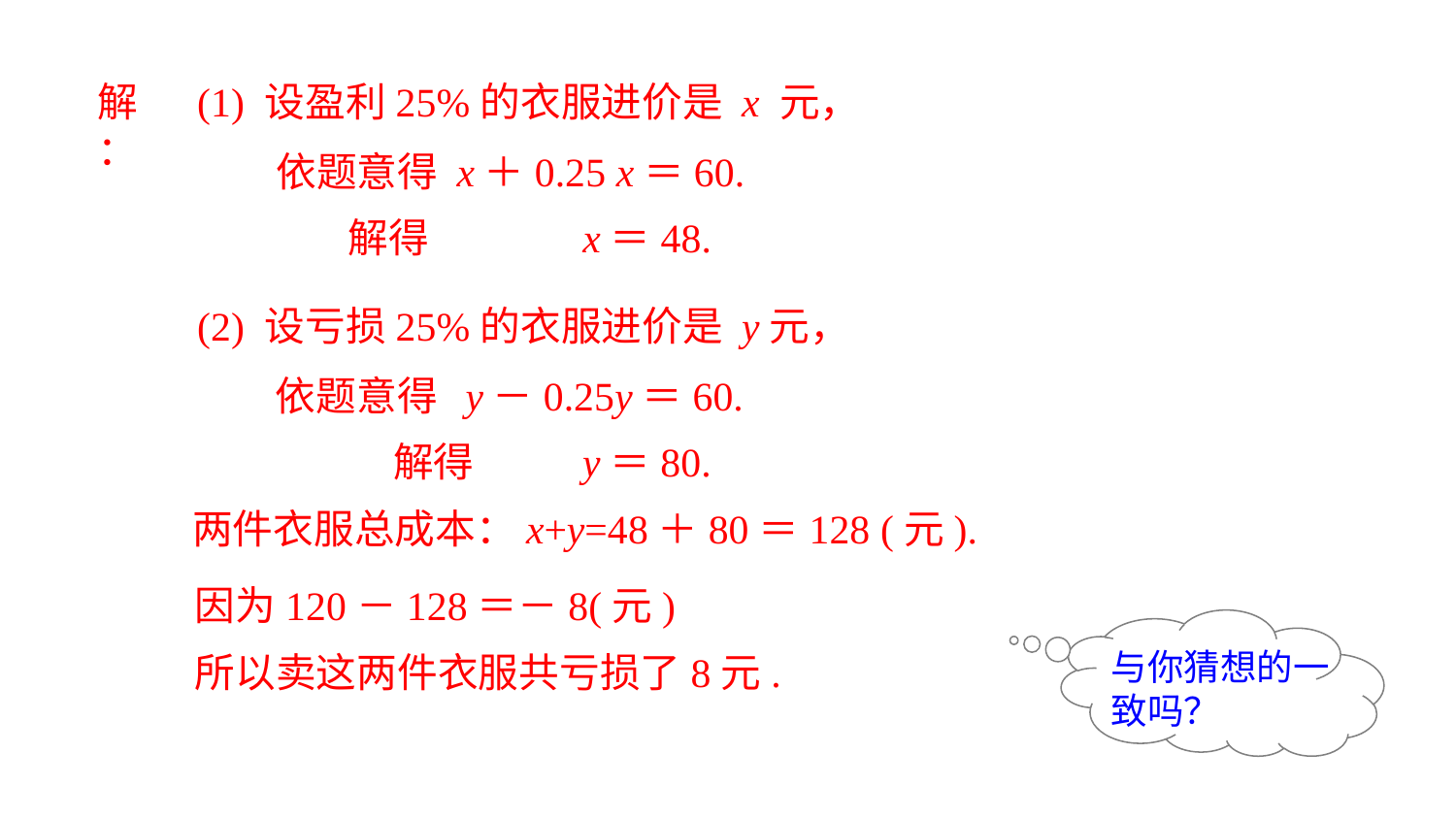

(1) 设盈利25%的衣服进价是 x 元，
解：
依题意得 x＋0.25 x＝60.
       解得                x＝48.
(2) 设亏损25%的衣服进价是 y元，
依题意得  y－0.25y＝60.
            解得           y＝80.
两件衣服总成本：x+y=48＋80＝128 (元).
因为120－128＝－8(元)
所以卖这两件衣服共亏损了8元.

与你猜想的一致吗？